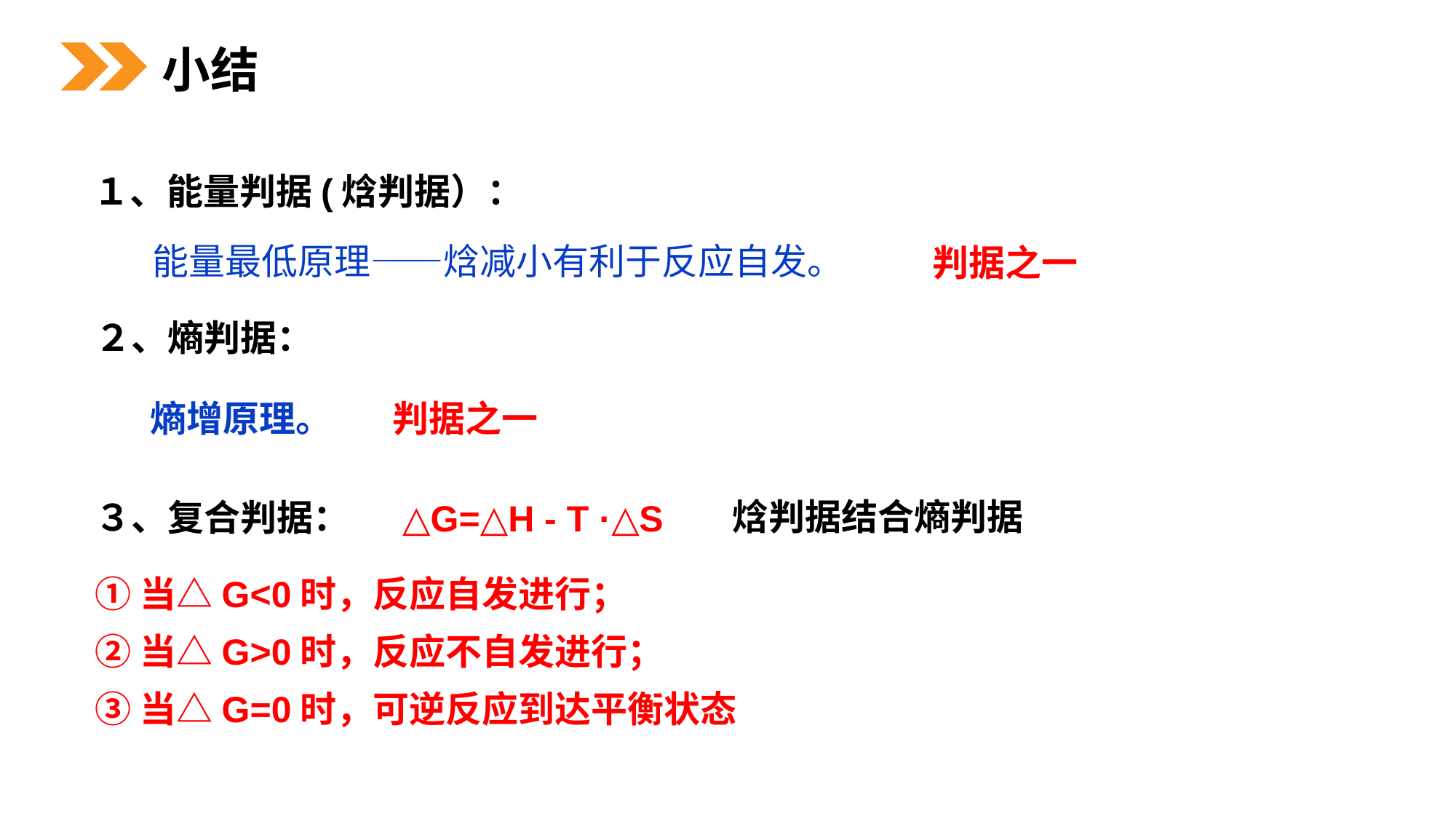

小结
１、能量判据(焓判据）：
能量最低原理——焓减小有利于反应自发。
判据之一
２、熵判据：
熵增原理。
判据之一
焓判据结合熵判据
３、复合判据：
△G=△H - T ·△S
①当△G<0时，反应自发进行；
②当△G>0时，反应不自发进行；
③当△G=0时，可逆反应到达平衡状态